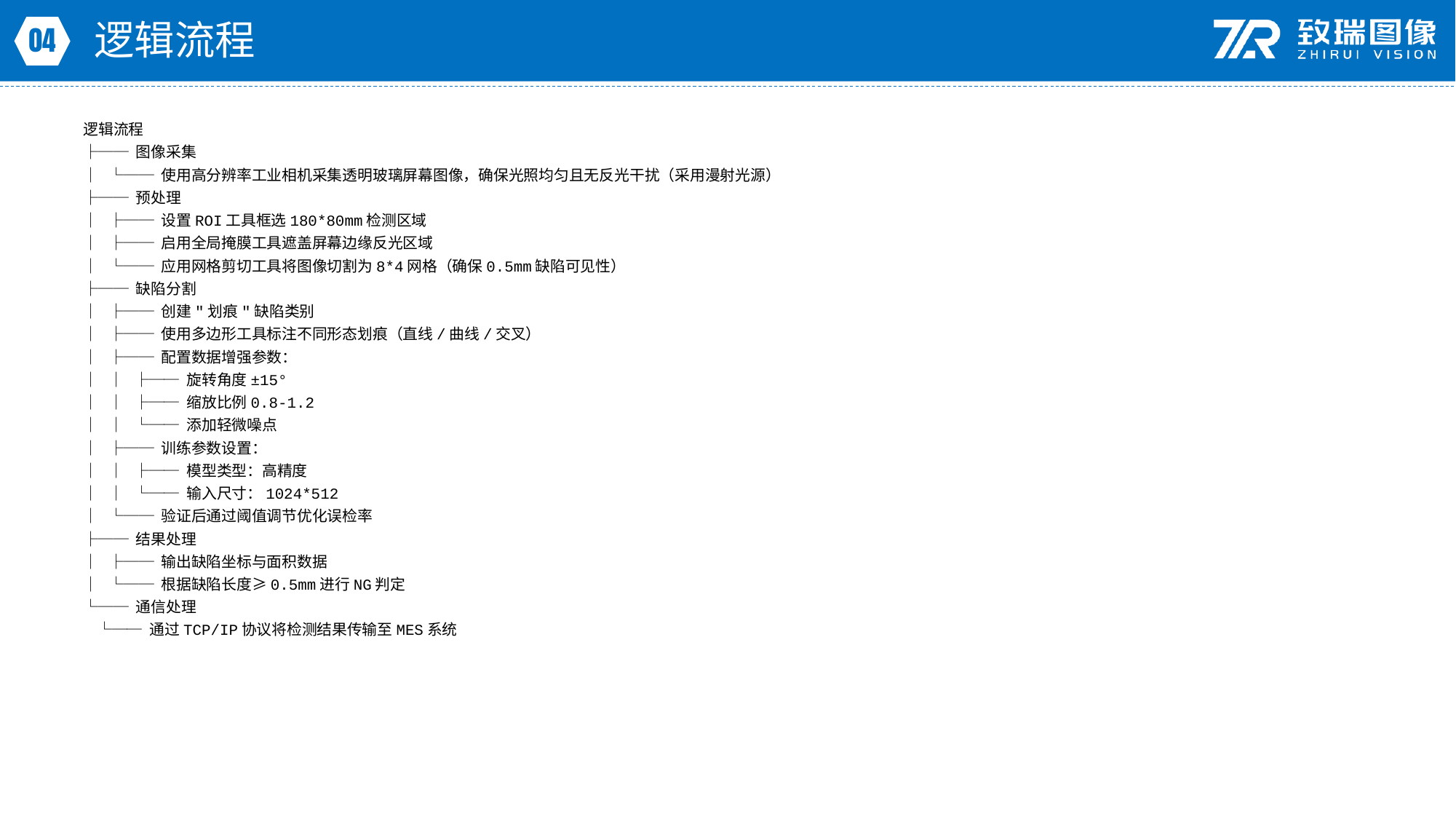

逻辑流程
04

逻辑流程
├── 图像采集
│   └── 使用高分辨率工业相机采集透明玻璃屏幕图像，确保光照均匀且无反光干扰（采用漫射光源）
├── 预处理
│   ├── 设置ROI工具框选180*80mm检测区域
│   ├── 启用全局掩膜工具遮盖屏幕边缘反光区域
│   └── 应用网格剪切工具将图像切割为8*4网格（确保0.5mm缺陷可见性）
├── 缺陷分割
│   ├── 创建"划痕"缺陷类别
│   ├── 使用多边形工具标注不同形态划痕（直线/曲线/交叉）
│   ├── 配置数据增强参数：
│   │   ├── 旋转角度±15°
│   │   ├── 缩放比例0.8-1.2
│   │   └── 添加轻微噪点
│   ├── 训练参数设置：
│   │   ├── 模型类型：高精度
│   │   └── 输入尺寸：1024*512
│   └── 验证后通过阈值调节优化误检率
├── 结果处理
│   ├── 输出缺陷坐标与面积数据
│   └── 根据缺陷长度≥0.5mm进行NG判定
└── 通信处理
    └── 通过TCP/IP协议将检测结果传输至MES系统